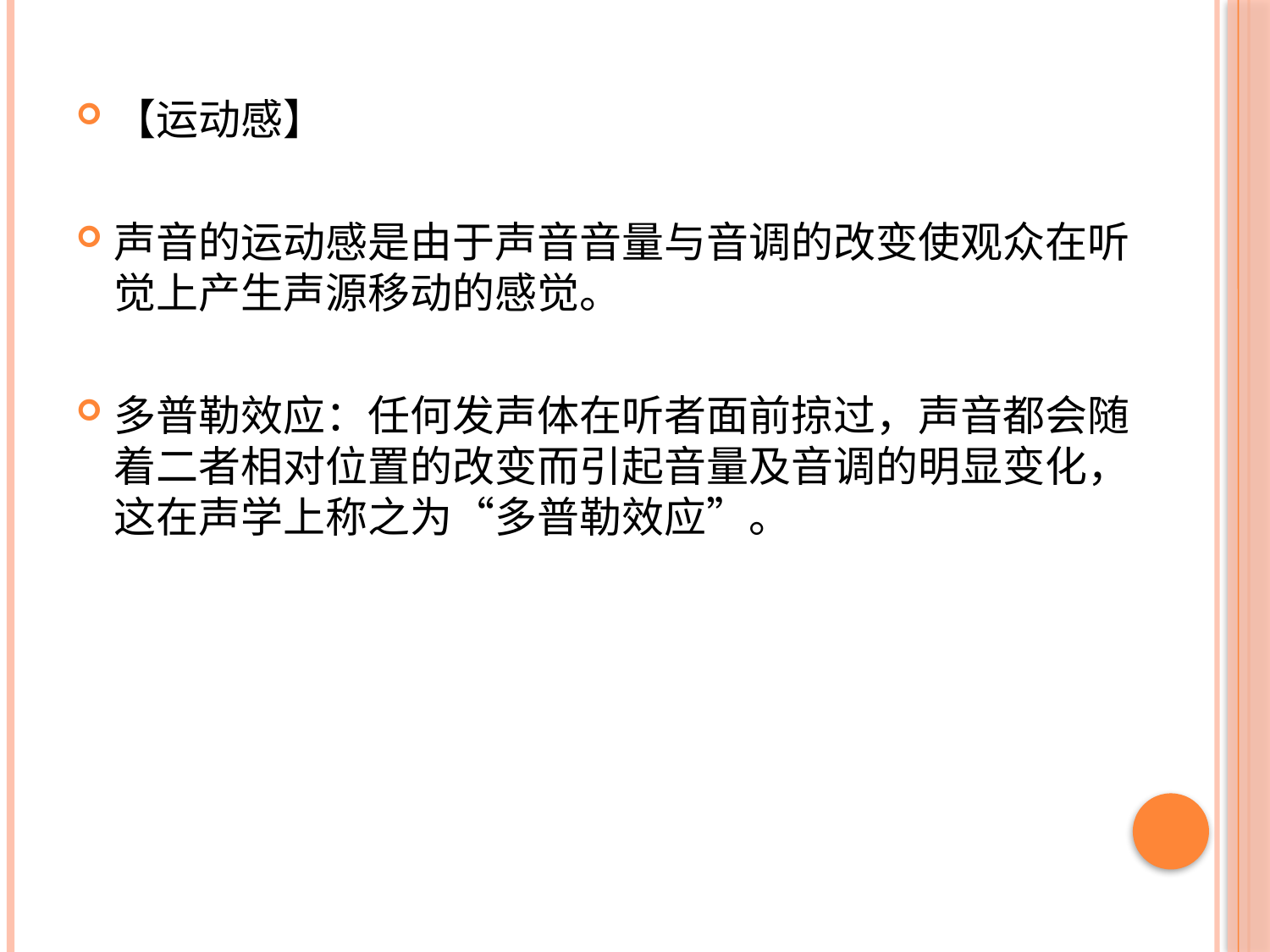

#
【运动感】

声音的运动感是由于声音音量与音调的改变使观众在听觉上产生声源移动的感觉。

多普勒效应：任何发声体在听者面前掠过，声音都会随着二者相对位置的改变而引起音量及音调的明显变化，这在声学上称之为“多普勒效应”。